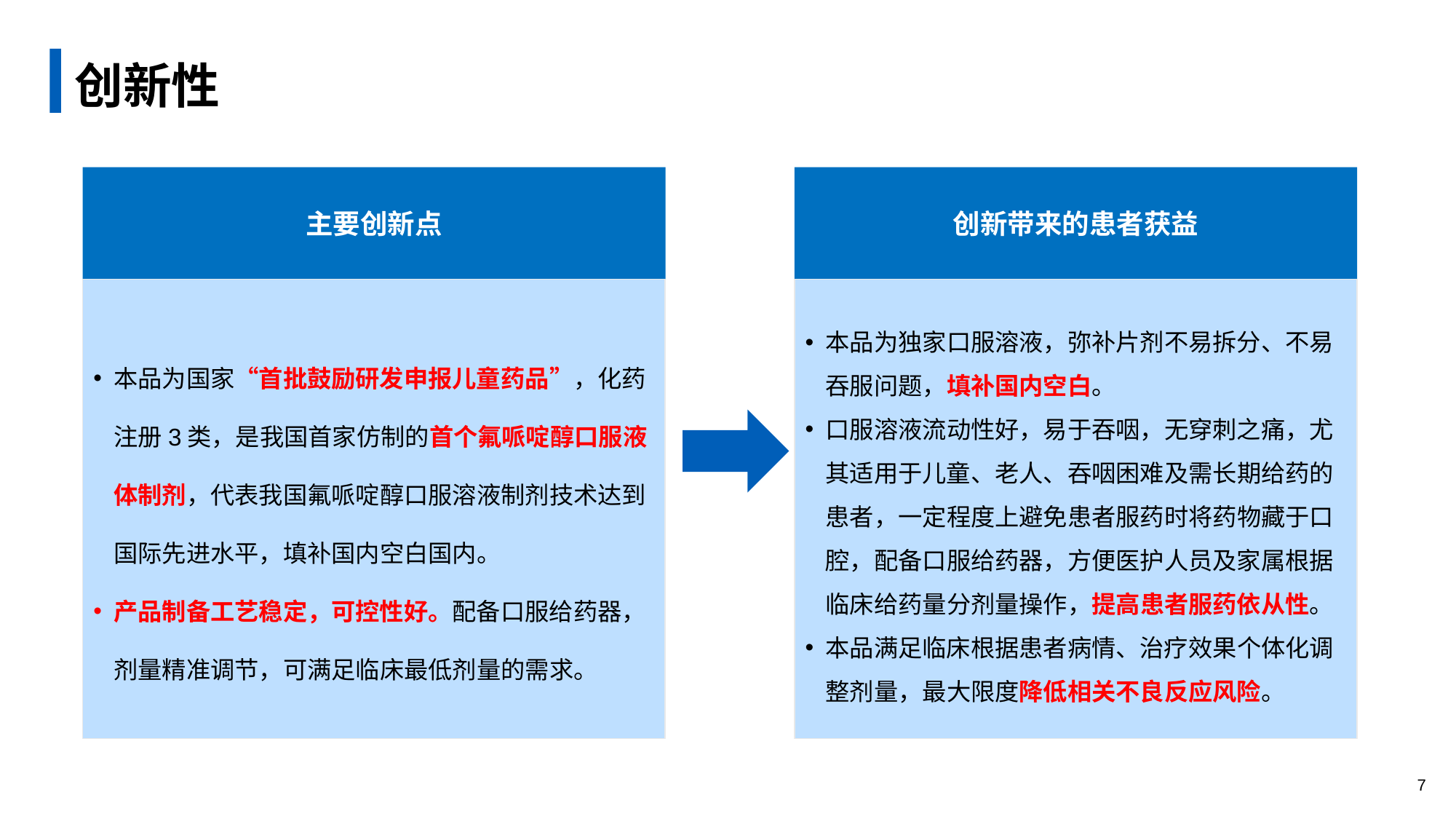

# 创新性
主要创新点
创新带来的患者获益
本品为国家“首批鼓励研发申报儿童药品”，化药注册3类，是我国首家仿制的⾸个氟哌啶醇⼝服液体制剂，代表我国氟哌啶醇口服溶液制剂技术达到国际先进水平，填补国内空白国内。
产品制备⼯艺稳定，可控性好。配备口服给药器，剂量精准调节，可满⾜临床最低剂量的需求。
本品为独家口服溶液，弥补片剂不易拆分、不易吞服问题，填补国内空白。
口服溶液流动性好，易于吞咽，无穿刺之痛，尤其适用于儿童、老人、吞咽困难及需长期给药的患者，一定程度上避免患者服药时将药物藏于口腔，配备口服给药器，方便医护人员及家属根据临床给药量分剂量操作，提高患者服药依从性。
本品满足临床根据患者病情、治疗效果个体化调整剂量，最大限度降低相关不良反应风险。